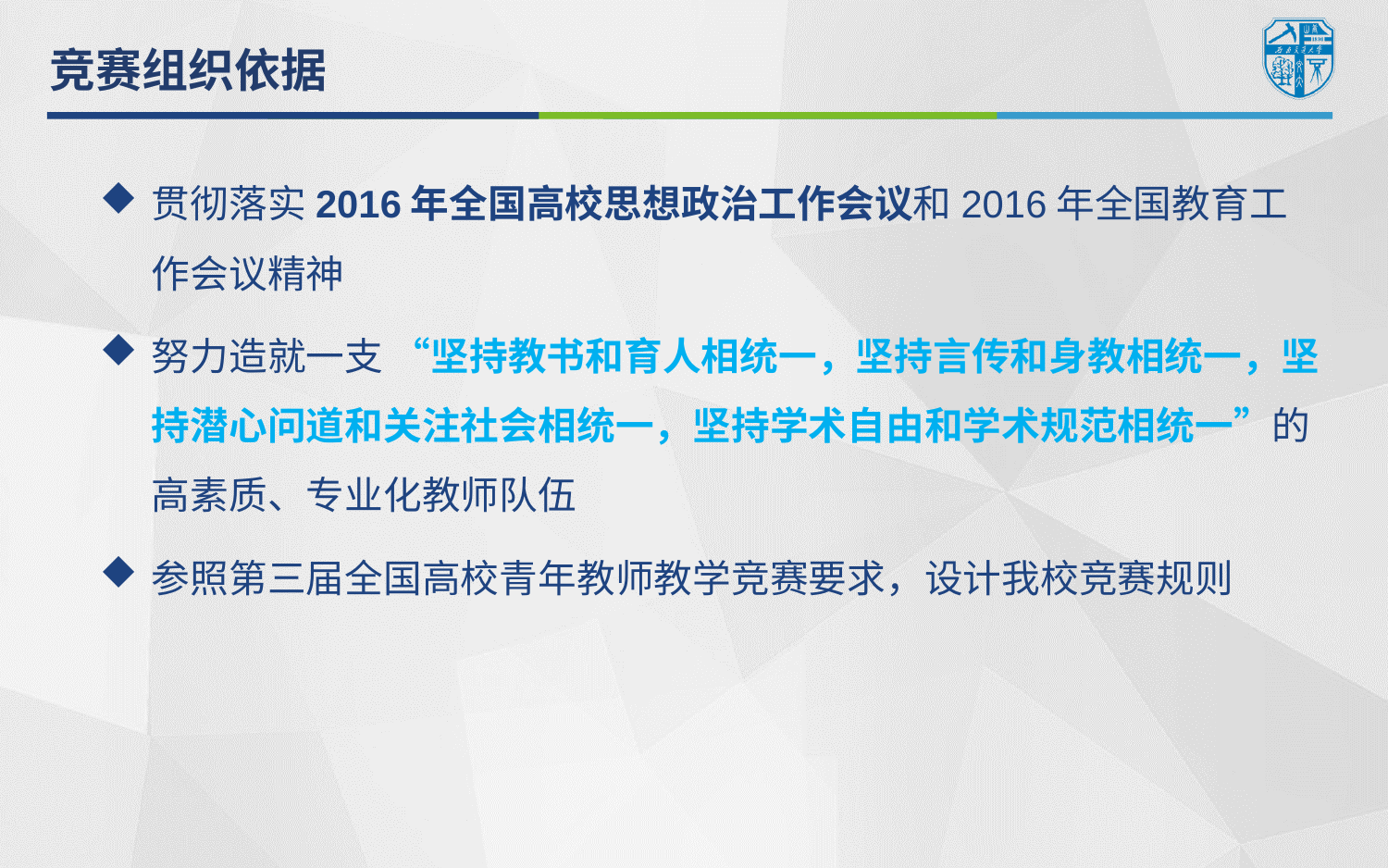

竞赛组织依据
贯彻落实2016年全国高校思想政治工作会议和2016年全国教育工作会议精神
努力造就一支 “坚持教书和育人相统一，坚持言传和身教相统一，坚持潜心问道和关注社会相统一，坚持学术自由和学术规范相统一”的高素质、专业化教师队伍
参照第三届全国高校青年教师教学竞赛要求，设计我校竞赛规则